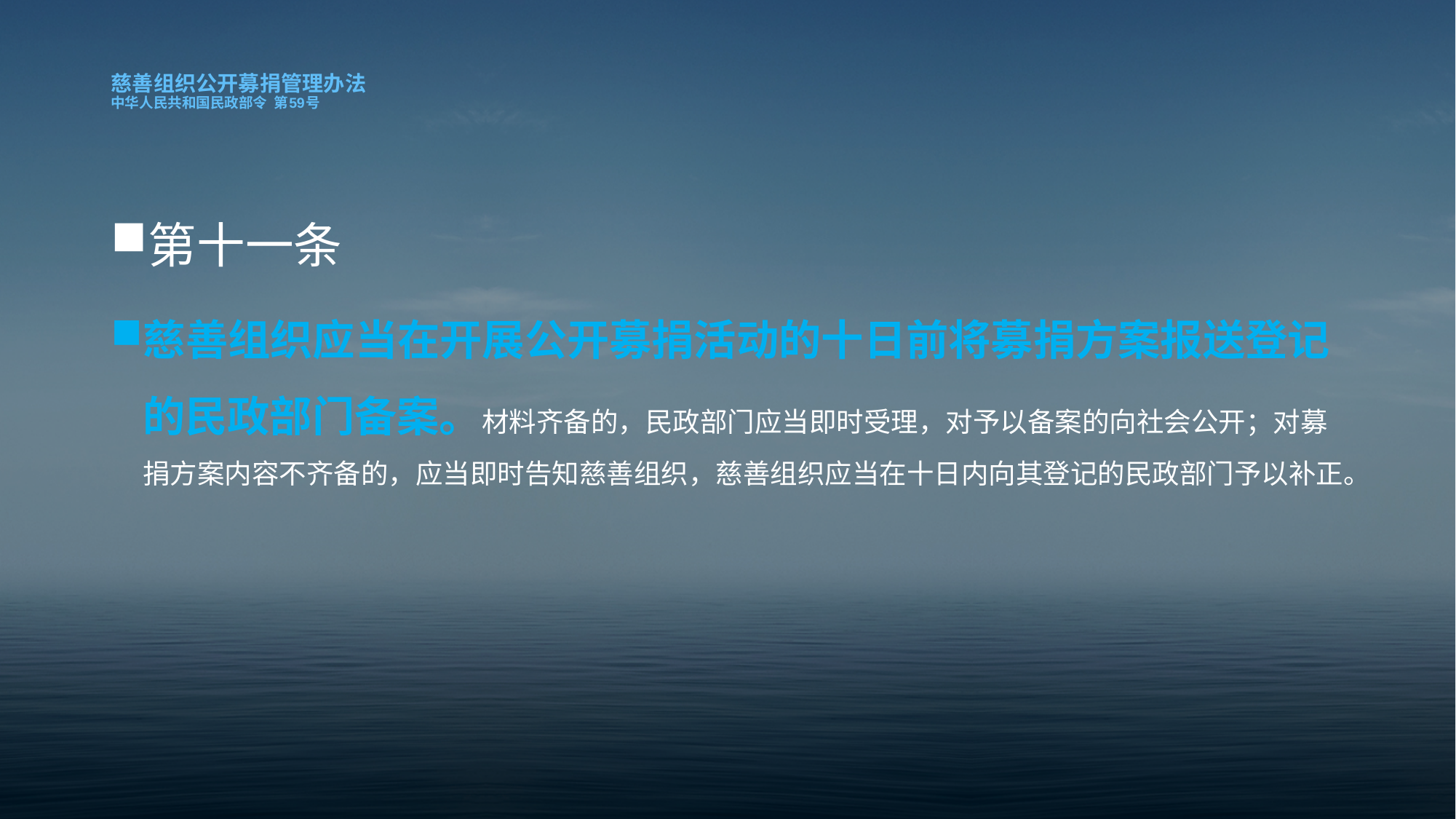

# 慈善组织公开募捐管理办法 中华人民共和国民政部令  第59号
第十一条
慈善组织应当在开展公开募捐活动的十日前将募捐方案报送登记的民政部门备案。材料齐备的，民政部门应当即时受理，对予以备案的向社会公开；对募捐方案内容不齐备的，应当即时告知慈善组织，慈善组织应当在十日内向其登记的民政部门予以补正。